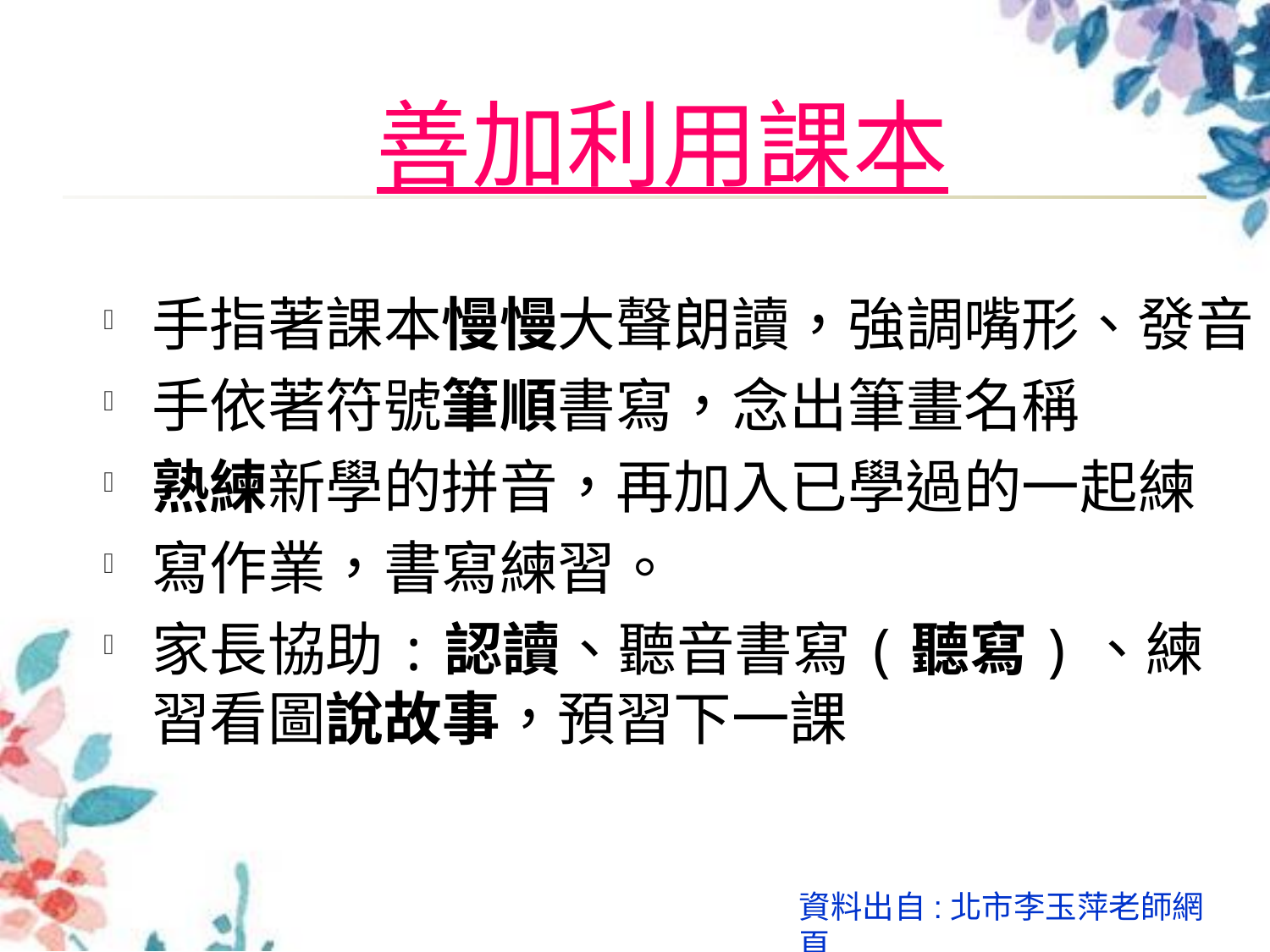

善加利用課本

手指著課本慢慢大聲朗讀，強調嘴形、發音
手依著符號筆順書寫，念出筆畫名稱
熟練新學的拼音，再加入已學過的一起練
寫作業，書寫練習。
家長協助:認讀、聽音書寫(聽寫)、練習看圖說故事，預習下一課

資料出自:北市李玉萍老師網頁